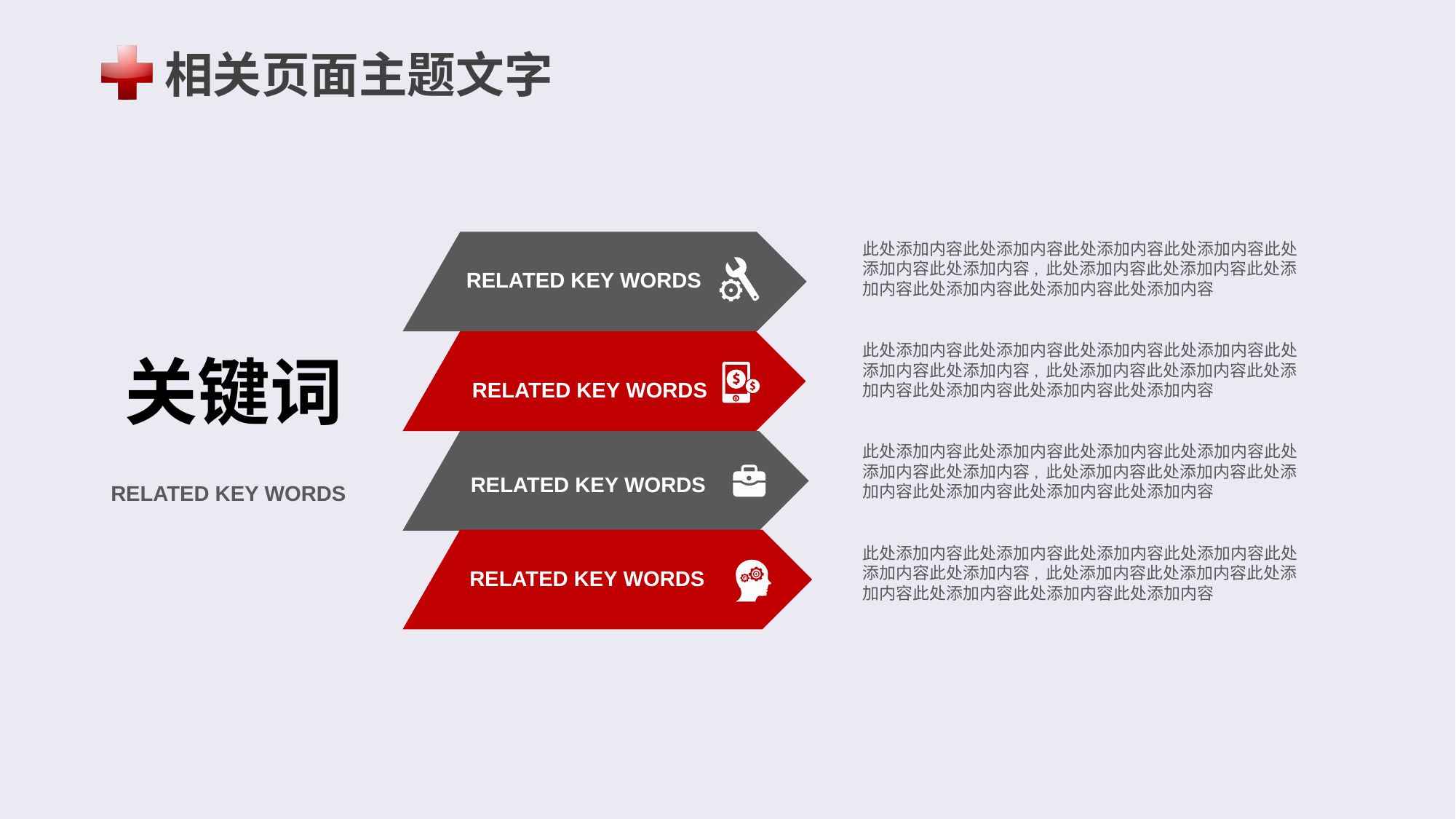

相关页面主题文字

RELATED KEY WORDS
此处添加内容此处添加内容此处添加内容此处添加内容此处添加内容此处添加内容, 此处添加内容此处添加内容此处添加内容此处添加内容此处添加内容此处添加内容

RELATED KEY WORDS
此处添加内容此处添加内容此处添加内容此处添加内容此处添加内容此处添加内容, 此处添加内容此处添加内容此处添加内容此处添加内容此处添加内容此处添加内容
关键词

RELATED KEY WORDS

此处添加内容此处添加内容此处添加内容此处添加内容此处添加内容此处添加内容, 此处添加内容此处添加内容此处添加内容此处添加内容此处添加内容此处添加内容
RELATED KEY WORDS

RELATED KEY WORDS

此处添加内容此处添加内容此处添加内容此处添加内容此处添加内容此处添加内容, 此处添加内容此处添加内容此处添加内容此处添加内容此处添加内容此处添加内容